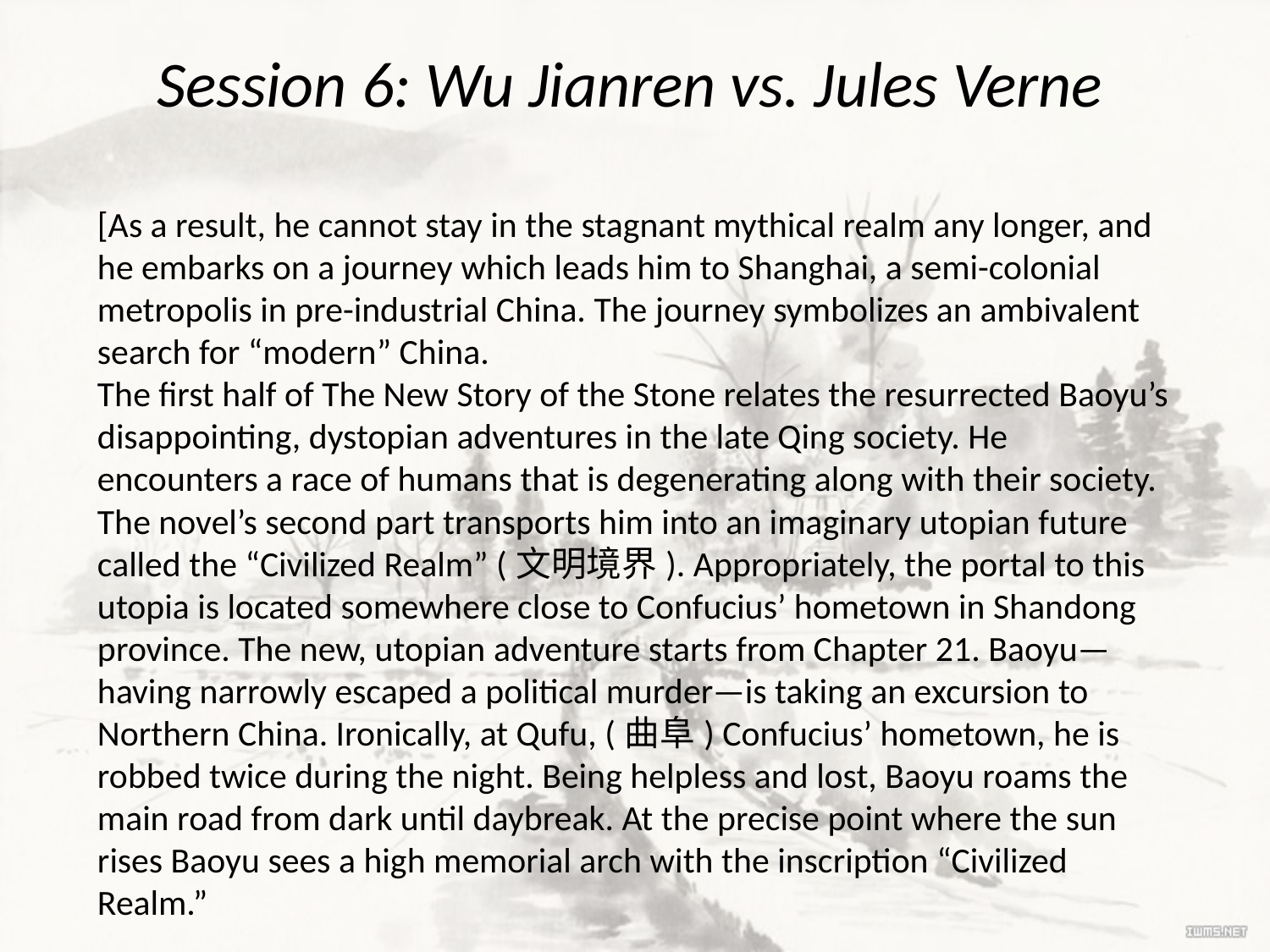

# Session 6: Wu Jianren vs. Jules Verne
[As a result, he cannot stay in the stagnant mythical realm any longer, and he embarks on a journey which leads him to Shanghai, a semi-colonial metropolis in pre-industrial China. The journey symbolizes an ambivalent search for “modern” China.
The first half of The New Story of the Stone relates the resurrected Baoyu’s disappointing, dystopian adventures in the late Qing society. He encounters a race of humans that is degenerating along with their society. The novel’s second part transports him into an imaginary utopian future called the “Civilized Realm” (文明境界). Appropriately, the portal to this utopia is located somewhere close to Confucius’ hometown in Shandong province. The new, utopian adventure starts from Chapter 21. Baoyu—having narrowly escaped a political murder—is taking an excursion to Northern China. Ironically, at Qufu, (曲阜) Confucius’ hometown, he is robbed twice during the night. Being helpless and lost, Baoyu roams the main road from dark until daybreak. At the precise point where the sun rises Baoyu sees a high memorial arch with the inscription “Civilized Realm.”